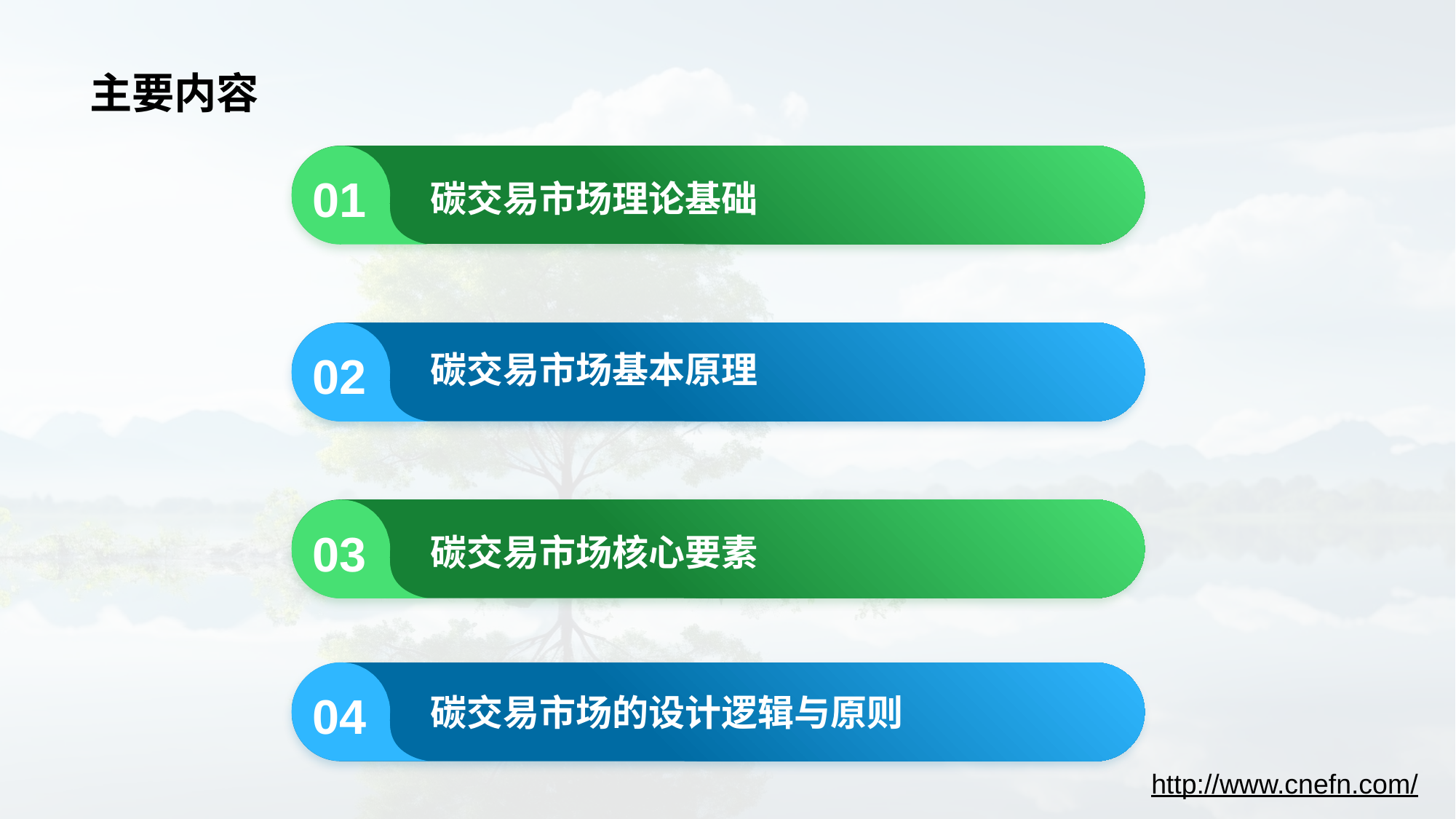

# 主要内容

01
碳交易市场理论基础

02
碳交易市场基本原理

03
碳交易市场核心要素

04
碳交易市场的设计逻辑与原则